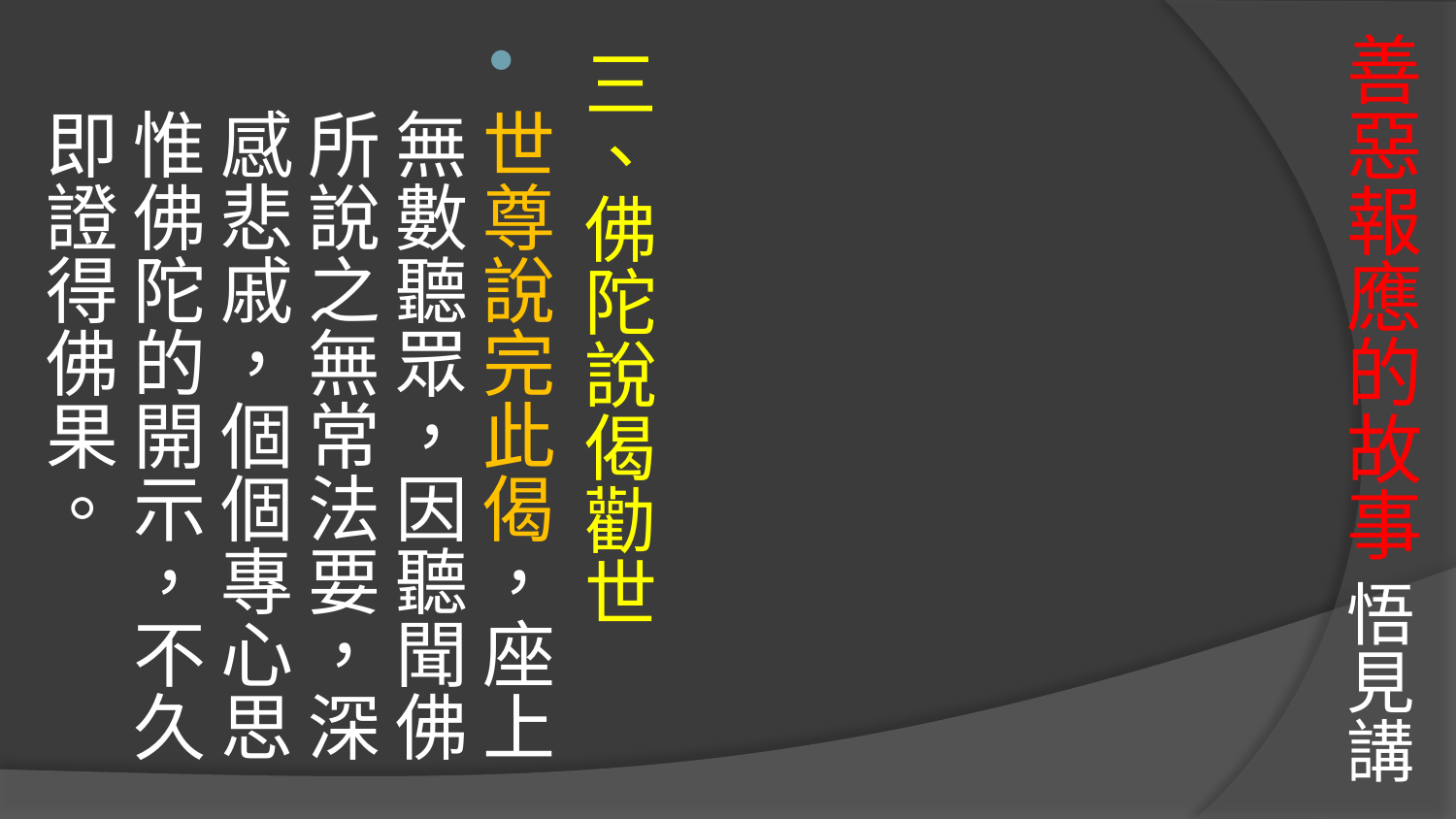

# 善惡報應的故事 悟見講
三、佛陀說偈勸世
世尊說完此偈，座上無數聽眾，因聽聞佛所說之無常法要，深感悲戚，個個專心思惟佛陀的開示，不久即證得佛果。